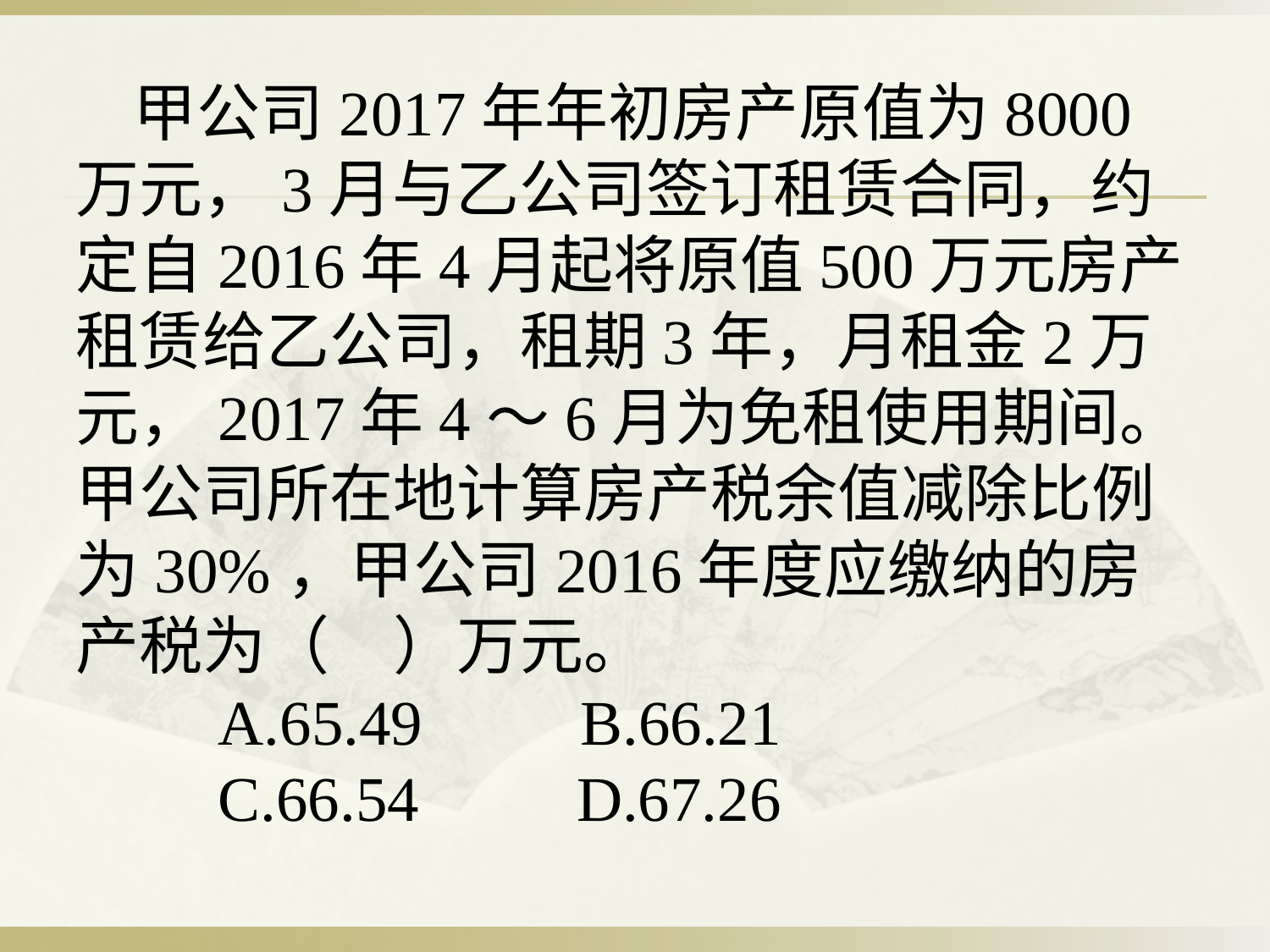

甲公司2017年年初房产原值为8000万元，3月与乙公司签订租赁合同，约定自2016年4月起将原值500万元房产租赁给乙公司，租期3年，月租金2万元，2017年4～6月为免租使用期间。甲公司所在地计算房产税余值减除比例为30%，甲公司2016年度应缴纳的房产税为（　）万元。
　　A.65.49　　B.66.21
　　C.66.54　　D.67.26